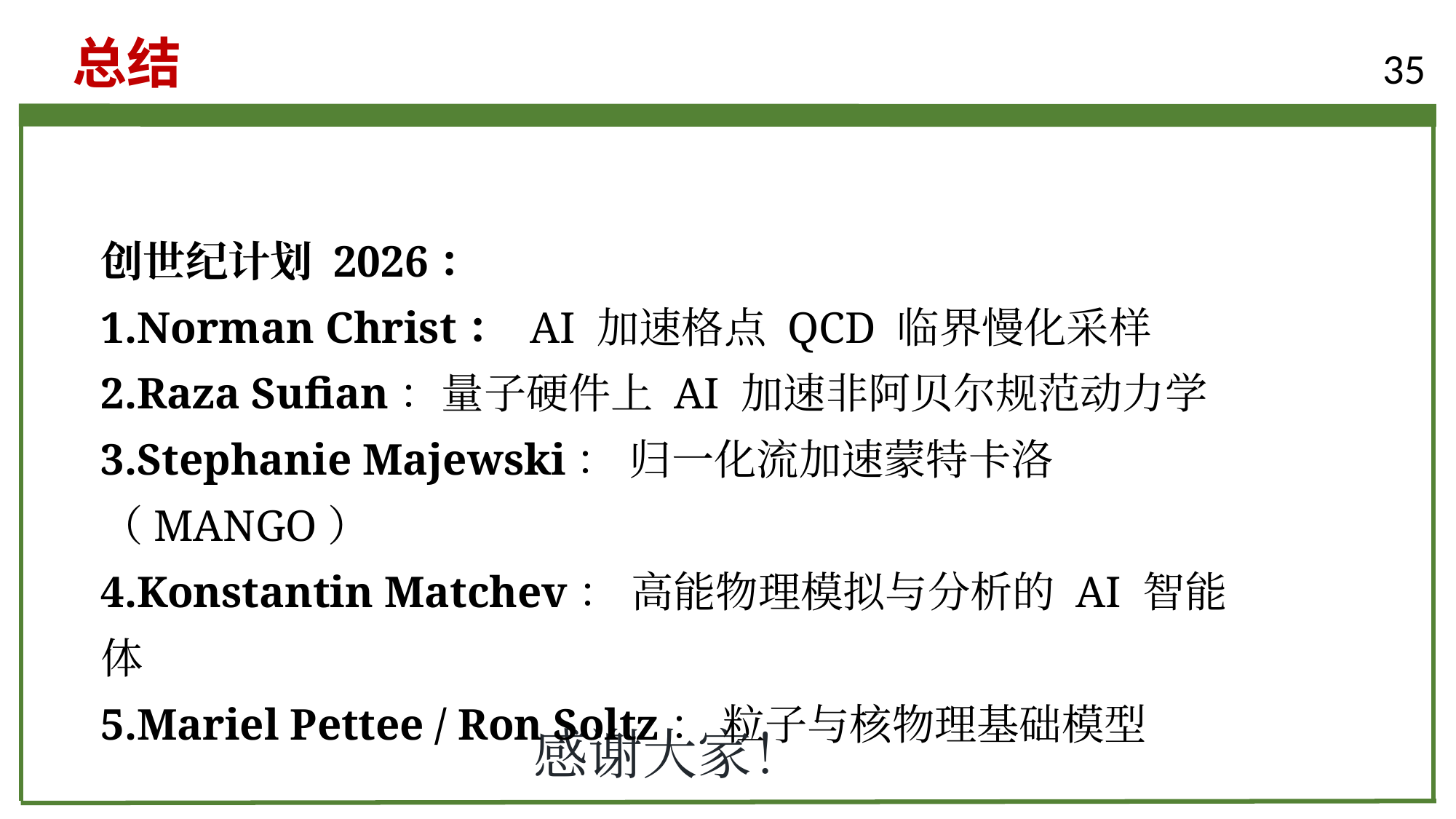

总结
35

创世纪计划 2026：
Norman Christ： AI 加速格点 QCD 临界慢化采样
Raza Sufian：量子硬件上 AI 加速非阿贝尔规范动力学
Stephanie Majewski： 归一化流加速蒙特卡洛（MANGO）
Konstantin Matchev： 高能物理模拟与分析的 AI 智能体
Mariel Pettee / Ron Soltz： 粒子与核物理基础模型
感谢大家！